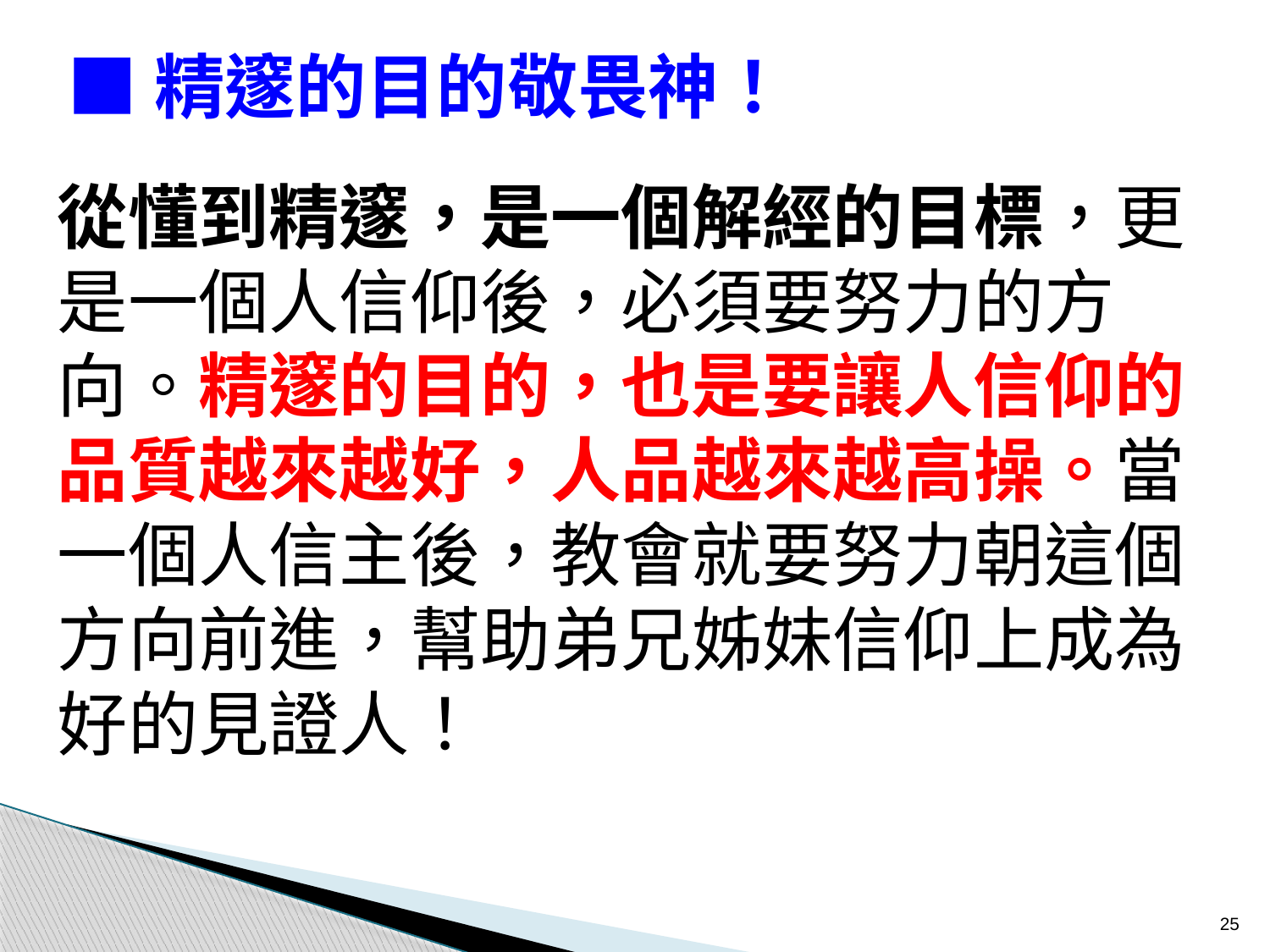

■精邃的目的敬畏神！
從懂到精邃，是一個解經的目標，更是一個人信仰後，必須要努力的方向。精邃的目的，也是要讓人信仰的品質越來越好，人品越來越高操。當一個人信主後，教會就要努力朝這個方向前進，幫助弟兄姊妹信仰上成為好的見證人！
25